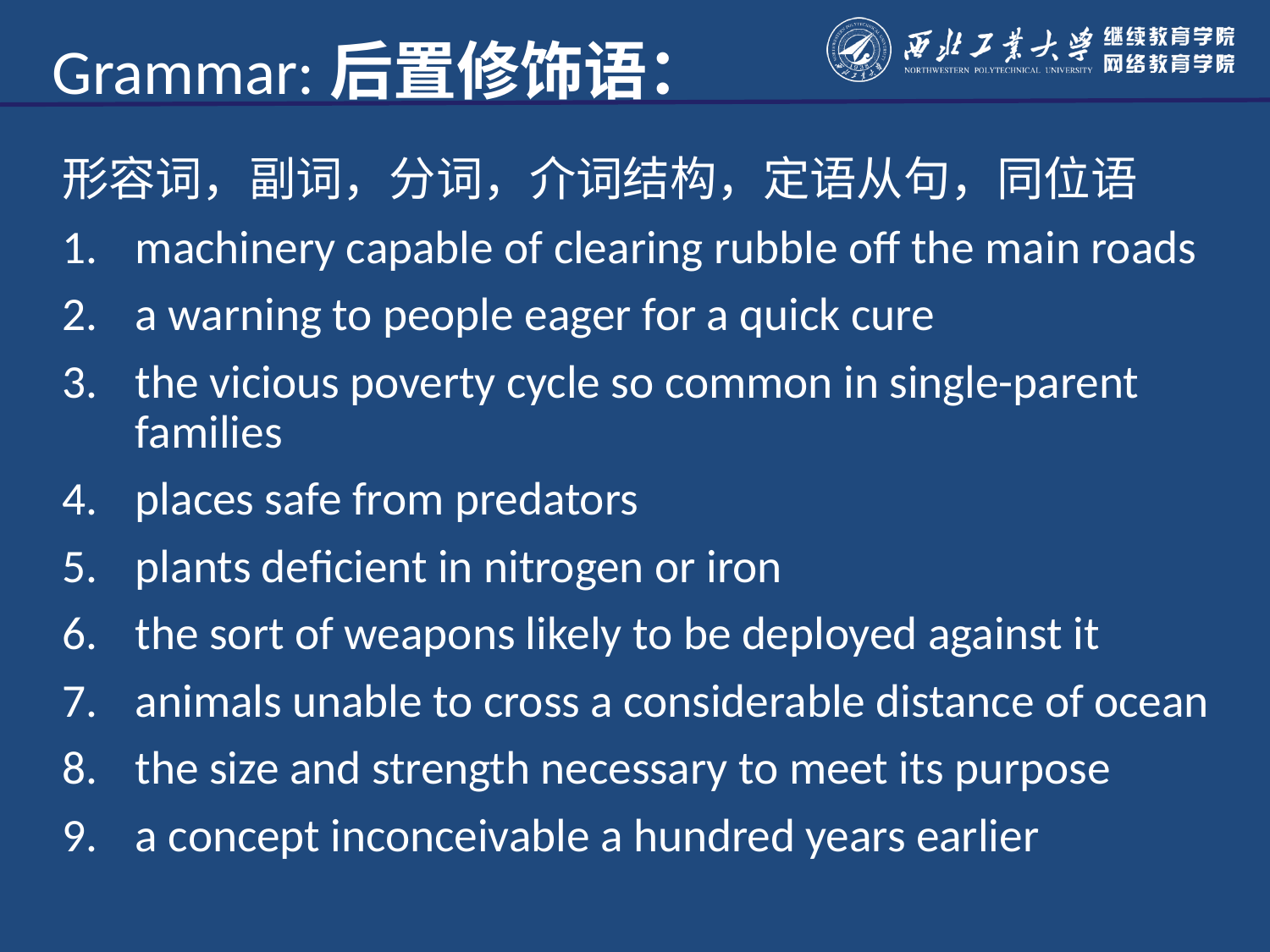

# Grammar:后置修饰语：
形容词，副词，分词，介词结构，定语从句，同位语
machinery capable of clearing rubble off the main roads
a warning to people eager for a quick cure
the vicious poverty cycle so common in single-parent families
places safe from predators
plants deficient in nitrogen or iron
the sort of weapons likely to be deployed against it
animals unable to cross a considerable distance of ocean
the size and strength necessary to meet its purpose
a concept inconceivable a hundred years earlier